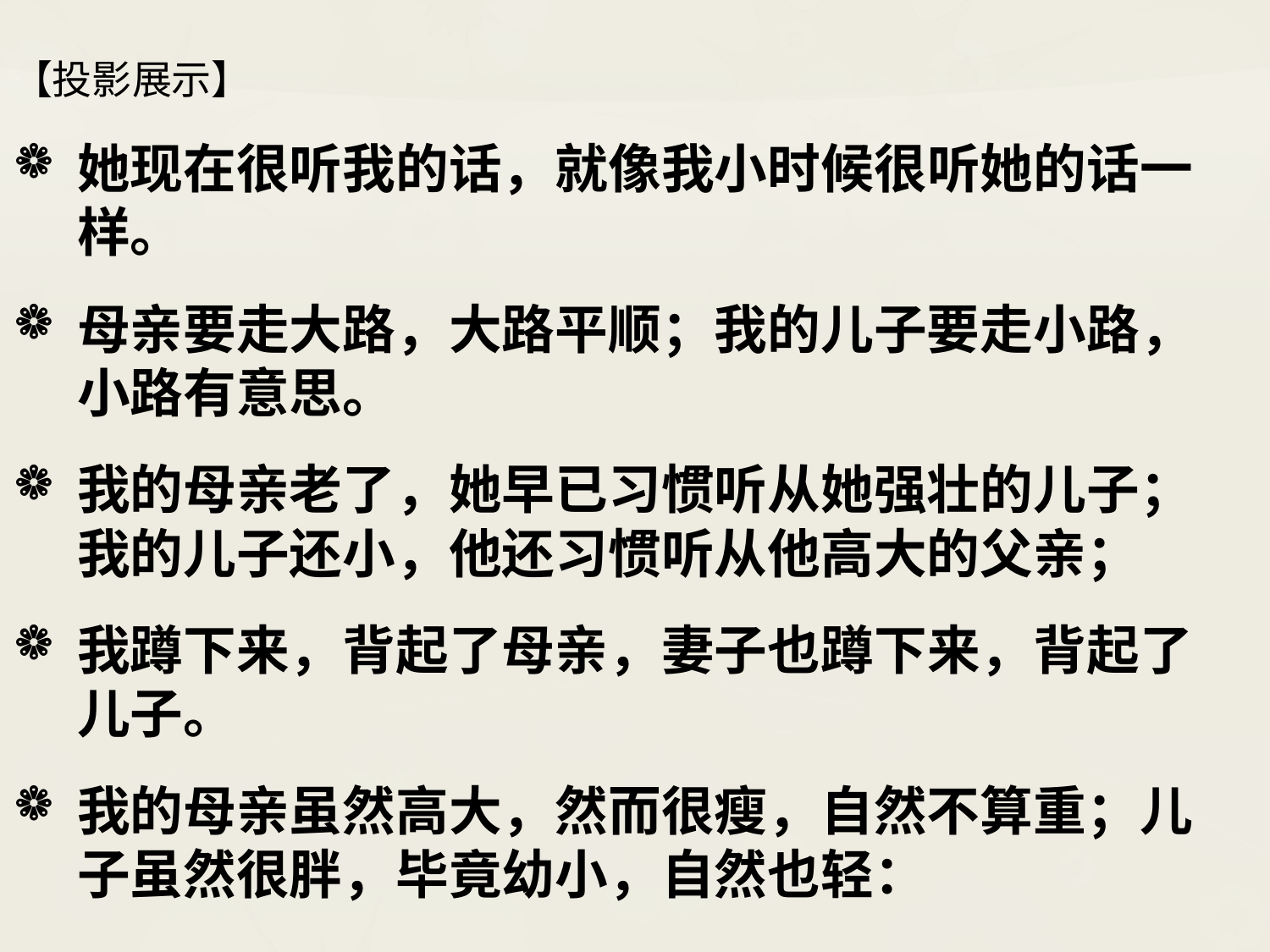

【投影展示】
她现在很听我的话，就像我小时候很听她的话一样。
母亲要走大路，大路平顺；我的儿子要走小路，小路有意思。
我的母亲老了，她早已习惯听从她强壮的儿子；我的儿子还小，他还习惯听从他高大的父亲；
我蹲下来，背起了母亲，妻子也蹲下来，背起了儿子。
我的母亲虽然高大，然而很瘦，自然不算重；儿子虽然很胖，毕竟幼小，自然也轻：